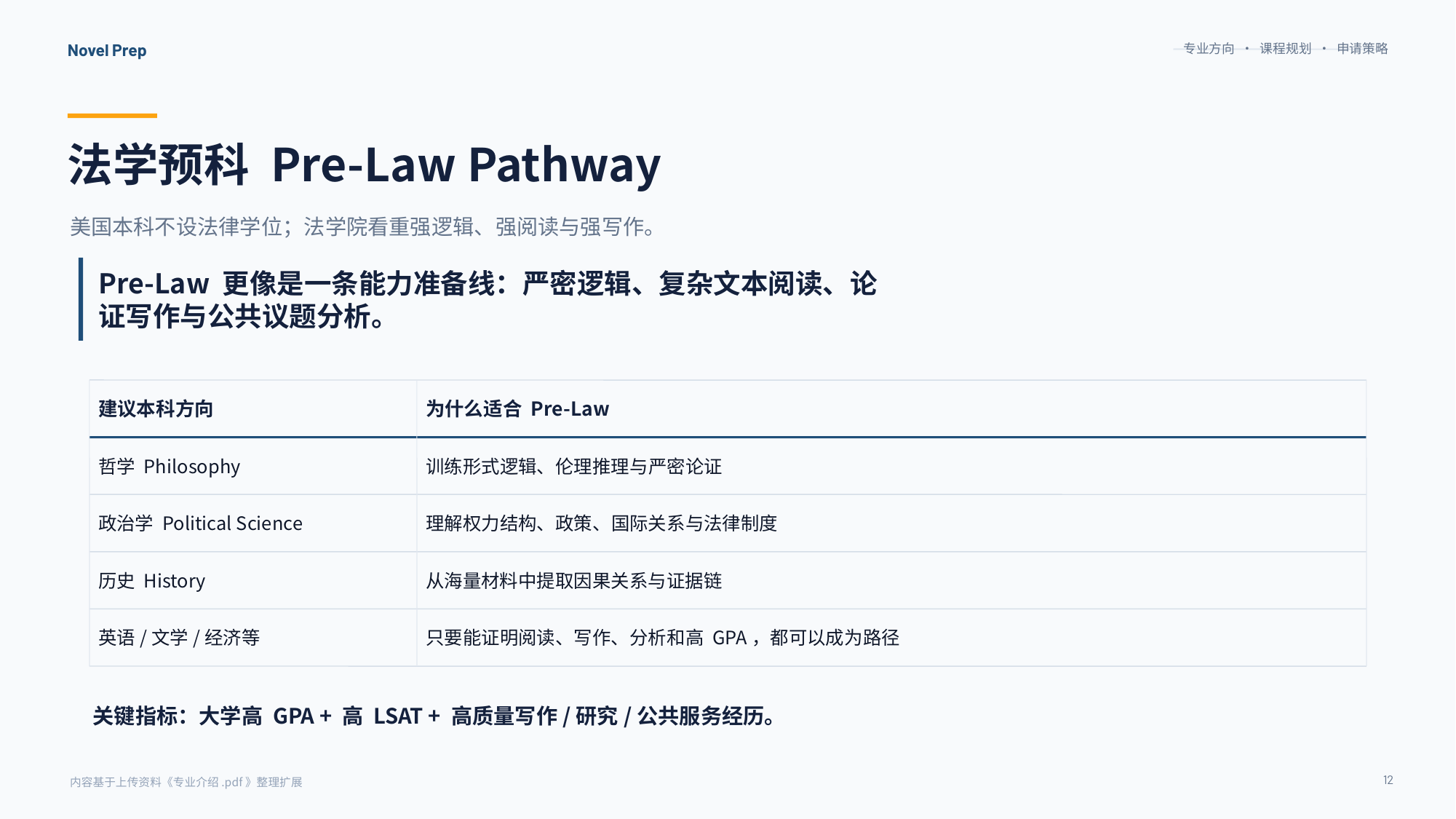

专业方向 · 课程规划 · 申请策略
Novel Prep

法学预科 Pre-Law Pathway
美国本科不设法律学位；法学院看重强逻辑、强阅读与强写作。

Pre-Law 更像是一条能力准备线：严密逻辑、复杂文本阅读、论证写作与公共议题分析。

建议本科方向
为什么适合 Pre-Law

哲学 Philosophy
训练形式逻辑、伦理推理与严密论证

政治学 Political Science
理解权力结构、政策、国际关系与法律制度

历史 History
从海量材料中提取因果关系与证据链

英语/文学/经济等
只要能证明阅读、写作、分析和高 GPA，都可以成为路径

关键指标：大学高 GPA + 高 LSAT + 高质量写作/研究/公共服务经历。
12
内容基于上传资料《专业介绍.pdf》整理扩展